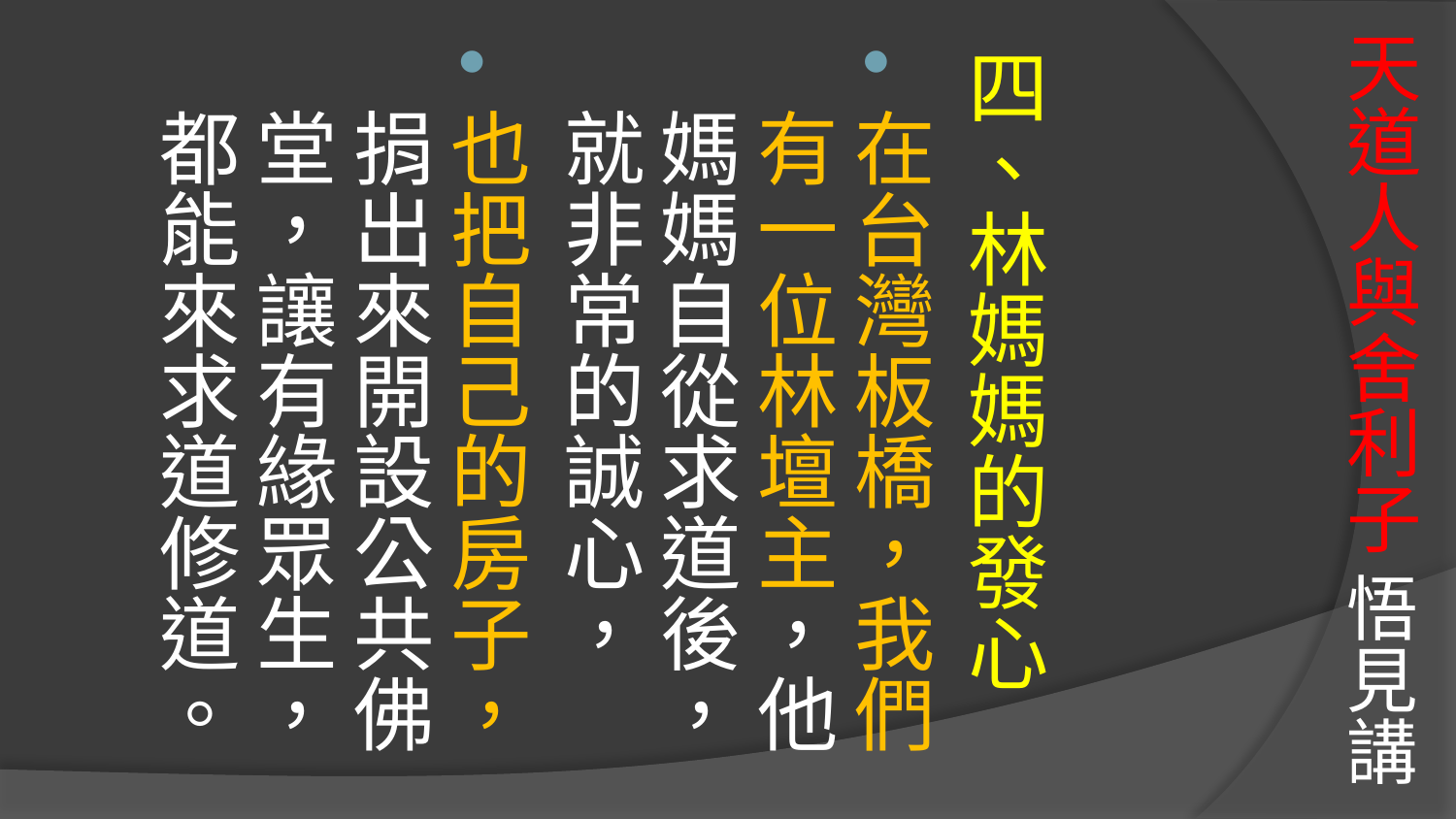

# 天道人與舍利子 悟見講
四、林媽媽的發心
在台灣板橋，我們有一位林壇主，他媽媽自從求道後，就非常的誠心，
也把自己的房子，捐出來開設公共佛堂，讓有緣眾生，都能來求道修道。